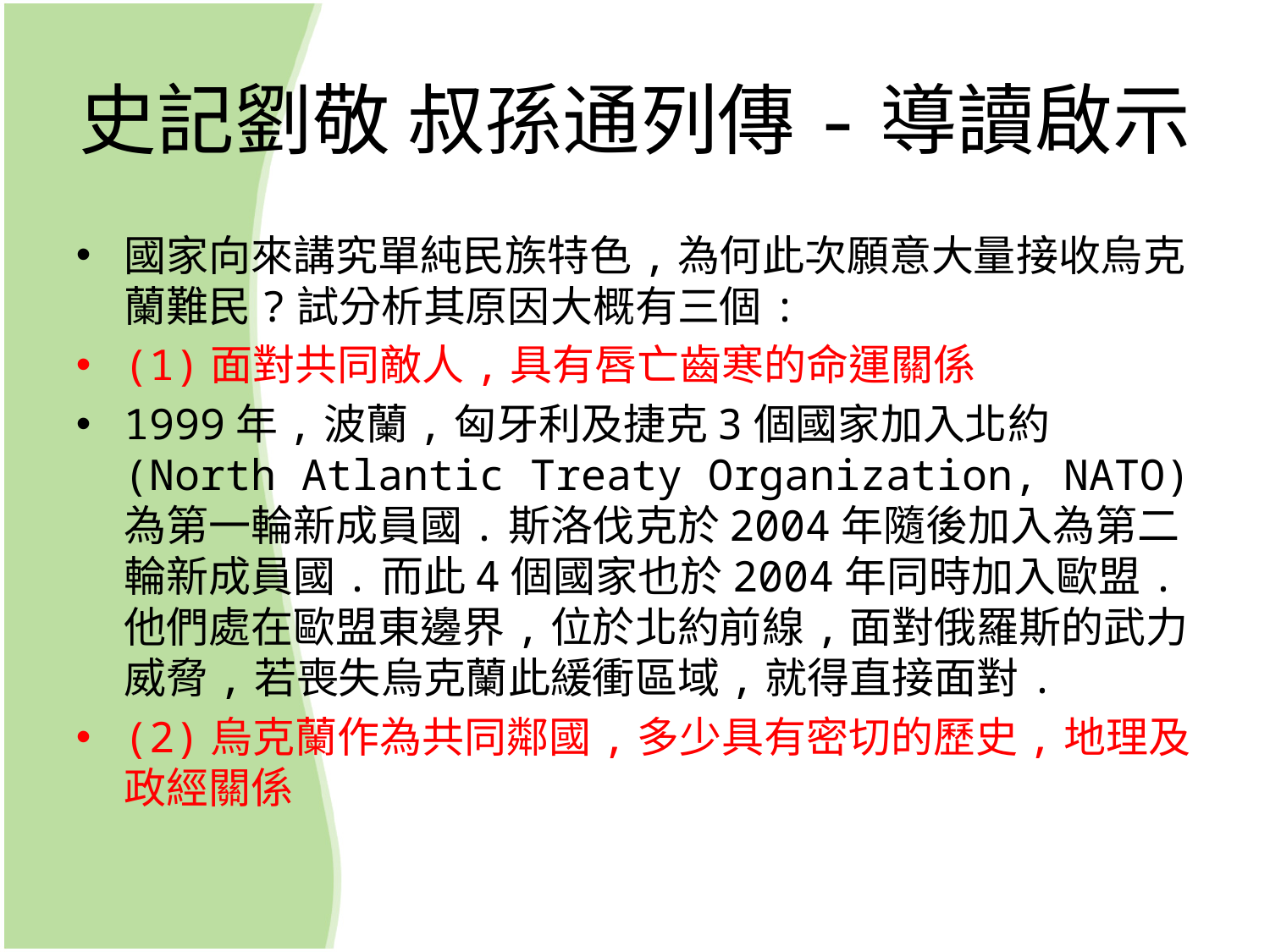

# 史記劉敬 叔孫通列傳-導讀啟示
國家向來講究單純民族特色,為何此次願意大量接收烏克蘭難民?試分析其原因大概有三個:
(1)面對共同敵人,具有唇亡齒寒的命運關係
1999年,波蘭,匈牙利及捷克3個國家加入北約(North Atlantic Treaty Organization, NATO)為第一輪新成員國.斯洛伐克於2004年隨後加入為第二輪新成員國.而此4個國家也於2004年同時加入歐盟.他們處在歐盟東邊界,位於北約前線,面對俄羅斯的武力威脅,若喪失烏克蘭此緩衝區域,就得直接面對.
(2)烏克蘭作為共同鄰國,多少具有密切的歷史,地理及政經關係